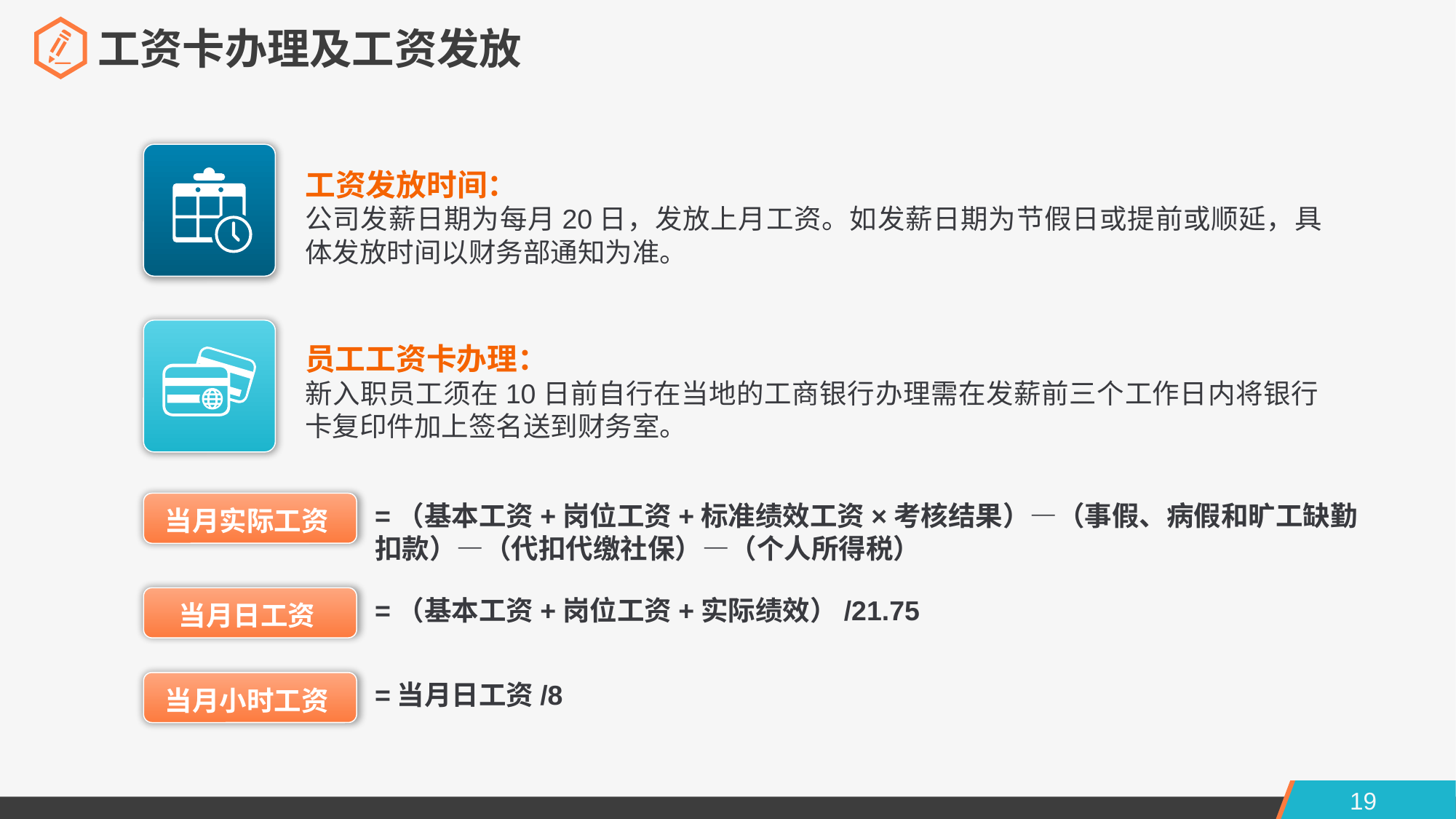

工资卡办理及工资发放

工资发放时间：
公司发薪日期为每月20日，发放上月工资。如发薪日期为节假日或提前或顺延，具体发放时间以财务部通知为准。

员工工资卡办理：
新入职员工须在10日前自行在当地的工商银行办理需在发薪前三个工作日内将银行卡复印件加上签名送到财务室。

=（基本工资+岗位工资+标准绩效工资×考核结果）—（事假、病假和旷工缺勤扣款）—（代扣代缴社保）—（个人所得税）
当月实际工资

=（基本工资+岗位工资+实际绩效）/21.75
当月日工资

=当月日工资/8
当月小时工资